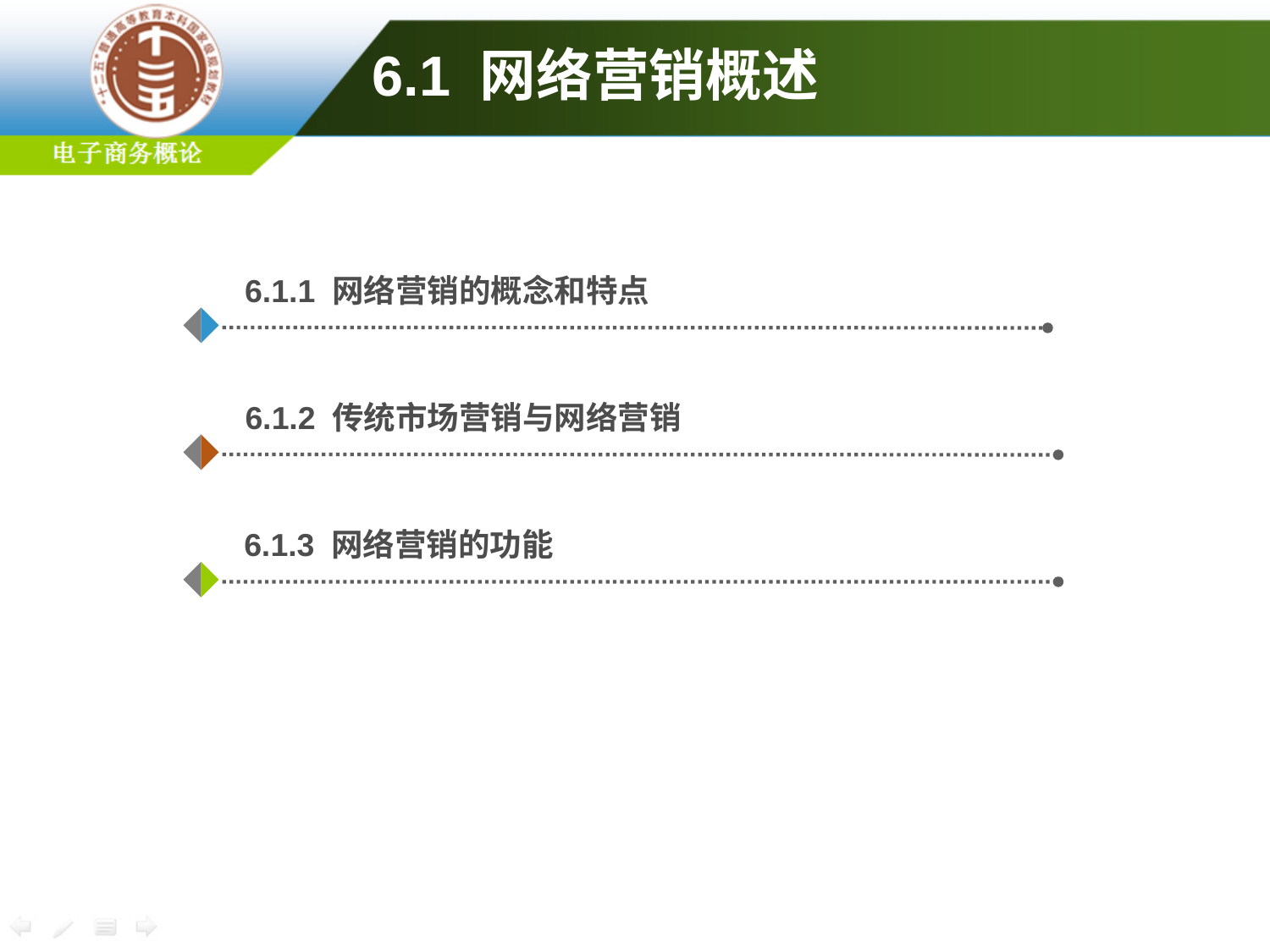

6.1 网络营销概述
6.1.1 网络营销的概念和特点

6.1.2 传统市场营销与网络营销

6.1.3 网络营销的功能